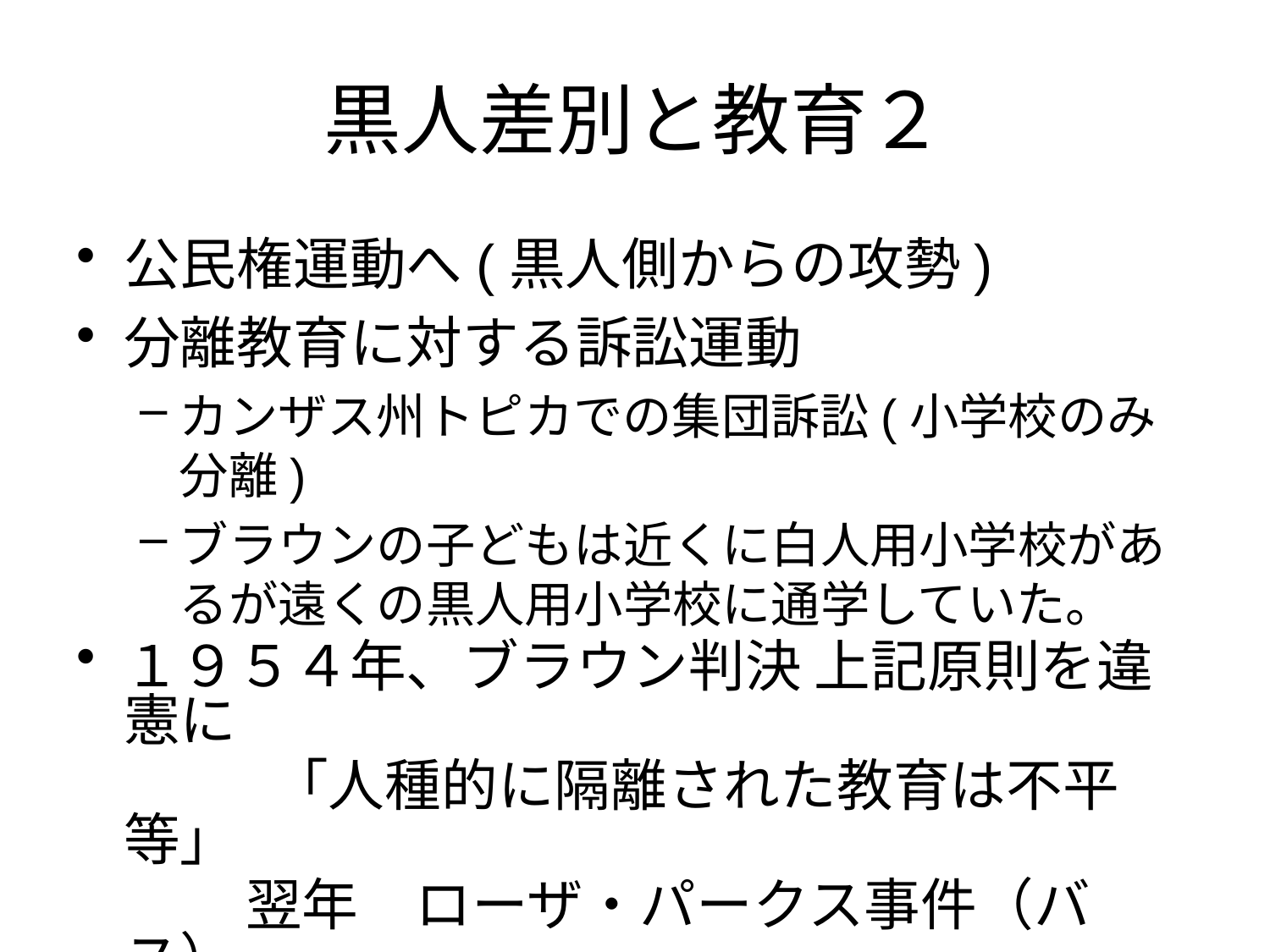

# 黒人差別と教育２
公民権運動へ(黒人側からの攻勢)
分離教育に対する訴訟運動
カンザス州トピカでの集団訴訟(小学校のみ分離)
ブラウンの子どもは近くに白人用小学校があるが遠くの黒人用小学校に通学していた。
１９５４年、ブラウン判決 上記原則を違憲に
 　　　「人種的に隔離された教育は不平等」
　　　翌年　ローザ・パークス事件（バス）